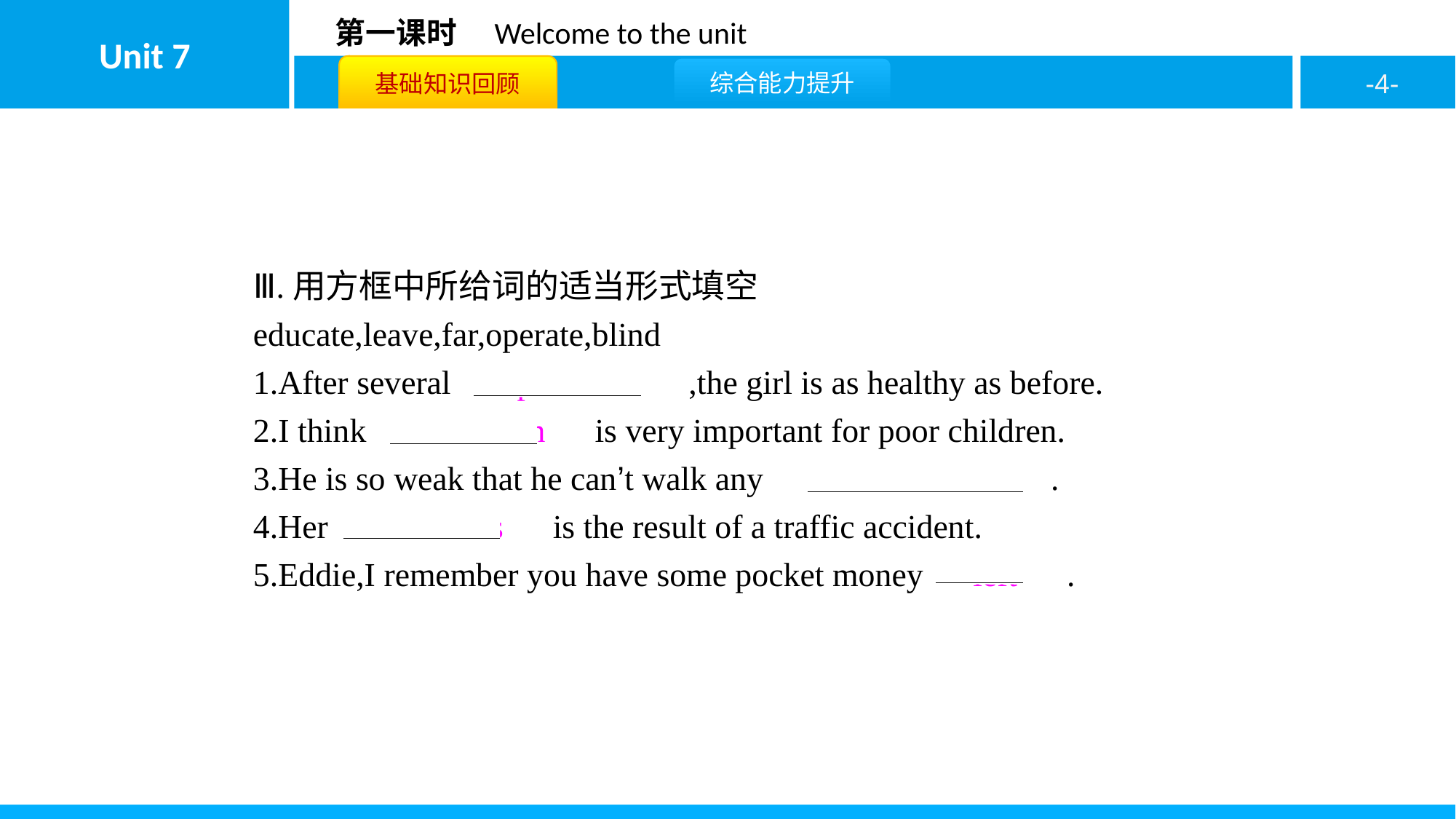

Ⅲ.用方框中所给词的适当形式填空
educate,leave,far,operate,blind
1.After several　operations　,the girl is as healthy as before.
2.I think　education　is very important for poor children.
3.He is so weak that he can’t walk any　farther/further　.
4.Her　blindness　is the result of a traffic accident.
5.Eddie,I remember you have some pocket money　left　.